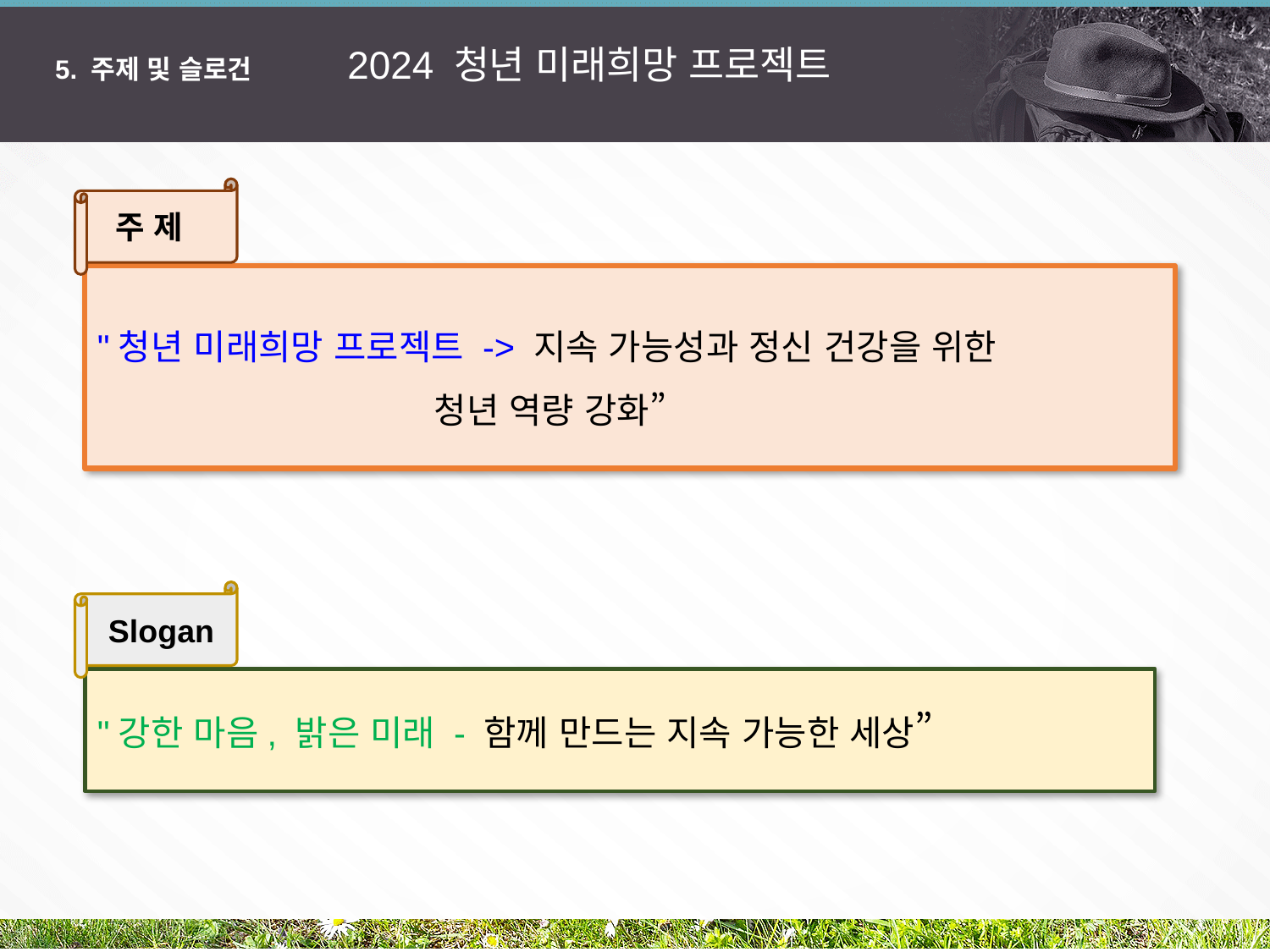

2024 청년 미래희망 프로젝트
5. 주제 및 슬로건

 주 제

"청년 미래희망 프로젝트 -> 지속 가능성과 정신 건강을 위한
                                 청년 역량 강화”

 Slogan

"강한 마음, 밝은 미래 - 함께 만드는 지속 가능한 세상”